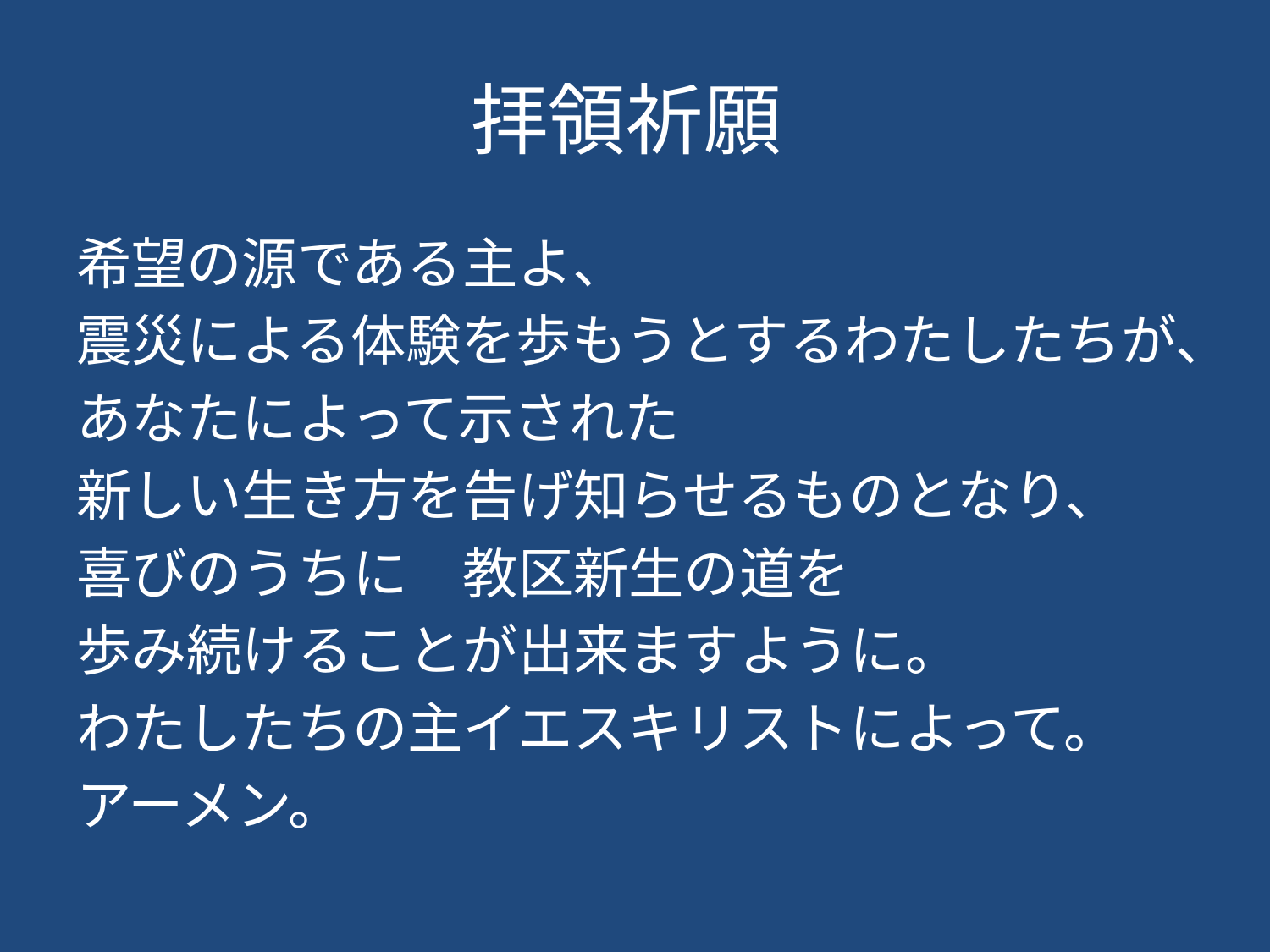

# 拝領祈願
希望の源である主よ、
震災による体験を歩もうとするわたしたちが、
あなたによって示された
新しい生き方を告げ知らせるものとなり、
喜びのうちに　教区新生の道を
歩み続けることが出来ますように。
わたしたちの主イエスキリストによって。
アーメン。